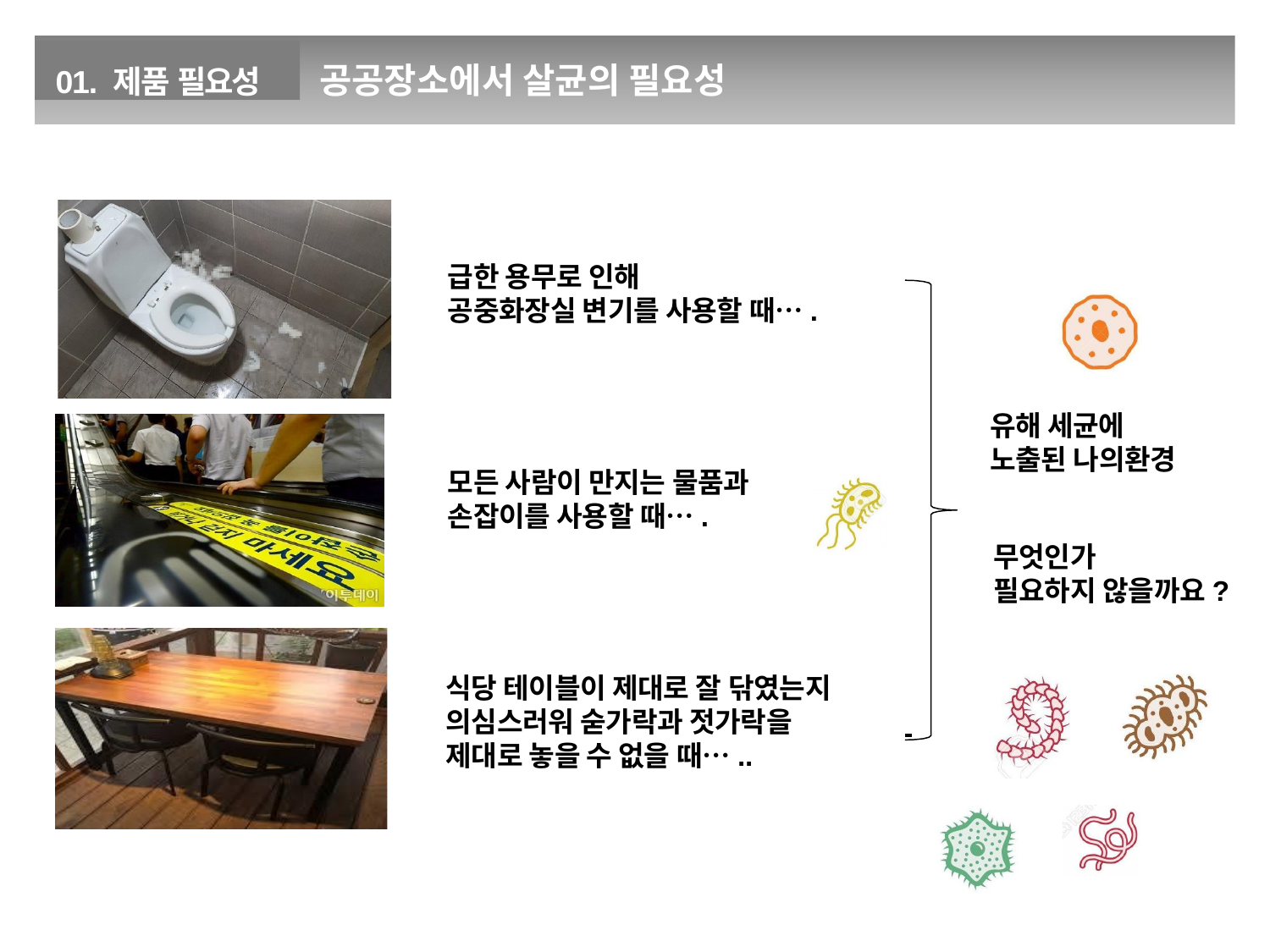

01. 제품 필요성
# 공공장소에서 살균의 필요성

급한 용무로 인해
공중화장실 변기를 사용할 때….

유해 세균에  노출된 나의환경

모든 사람이 만지는 물품과
손잡이를 사용할 때….

무엇인가
필요하지 않을까요?

식당 테이블이 제대로 잘 닦였는지  의심스러워 숟가락과 젓가락을  제대로 놓을 수 없을 때…..